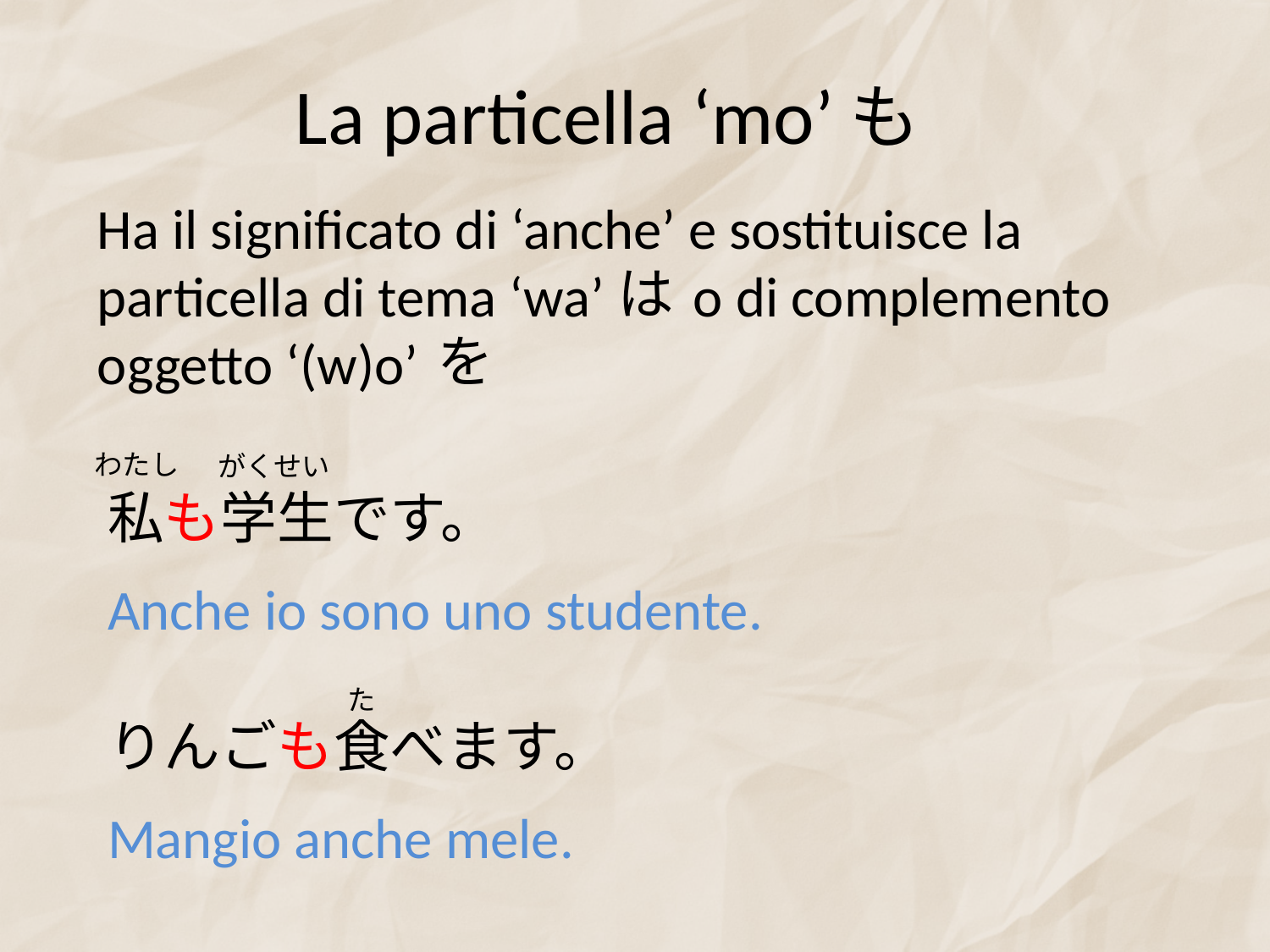

# La particella ‘mo’
も
Ha il significato di ‘anche’ e sostituisce la particella di tema ‘wa’       o di complemento oggetto ‘(w)o’
は
を
わたし
がくせい
私も学生です。
Anche io sono uno studente.
た
りんごも食べます。
Mangio anche mele.